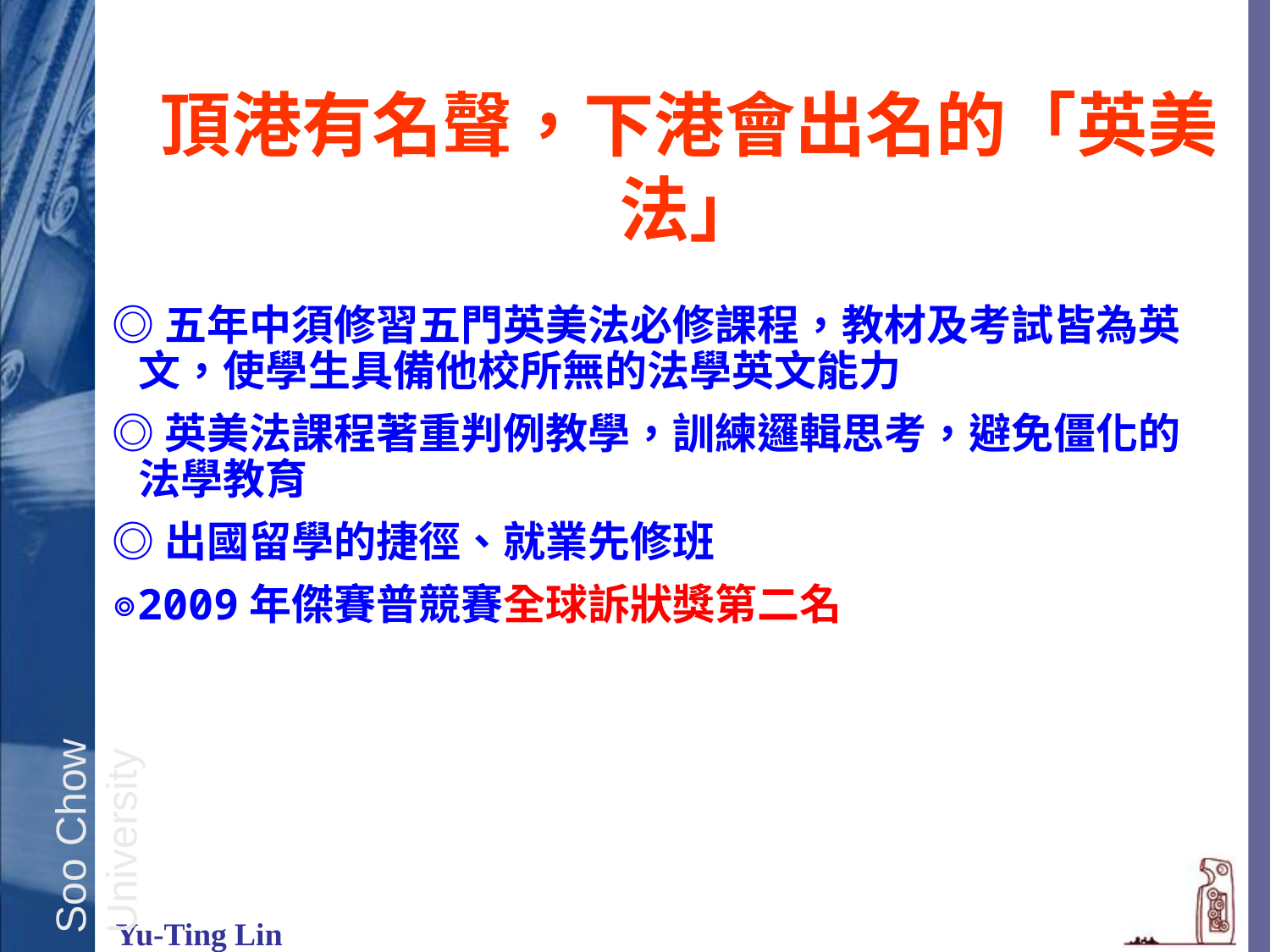

頂港有名聲，下港會出名的「英美法」
◎五年中須修習五門英美法必修課程，教材及考試皆為英文，使學生具備他校所無的法學英文能力
◎英美法課程著重判例教學，訓練邏輯思考，避免僵化的法學教育
◎出國留學的捷徑、就業先修班
◎2009年傑賽普競賽全球訴狀獎第二名